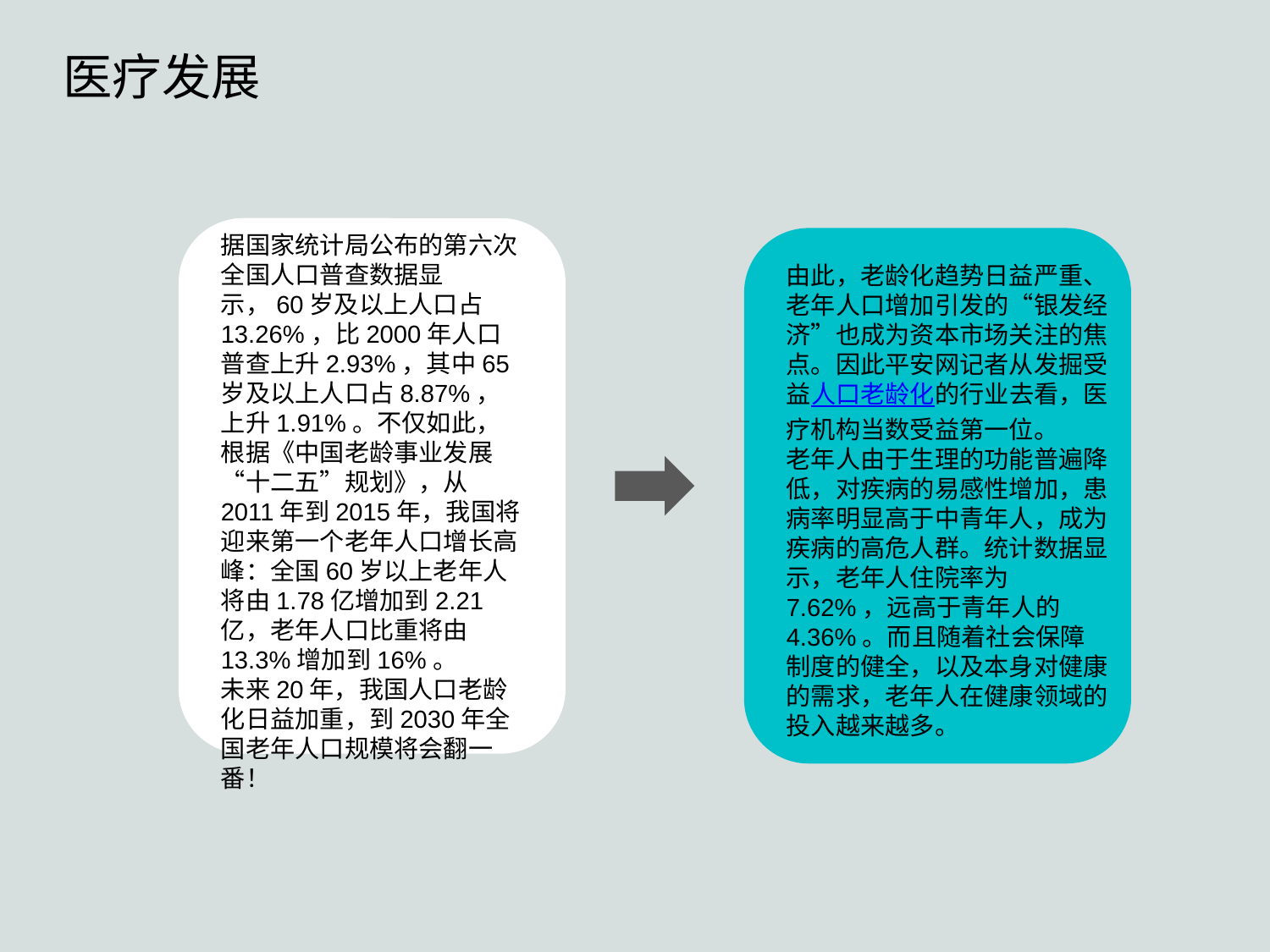

医疗发展

据国家统计局公布的第六次全国人口普查数据显示，60岁及以上人口占13.26%，比2000年人口普查上升2.93%，其中65岁及以上人口占8.87%，上升1.91%。不仅如此，根据《中国老龄事业发展“十二五”规划》，从2011年到2015年，我国将迎来第一个老年人口增长高峰：全国60岁以上老年人将由1.78亿增加到2.21亿，老年人口比重将由13.3%增加到16%。
未来20年，我国人口老龄化日益加重，到2030年全国老年人口规模将会翻一番！

由此，老龄化趋势日益严重、老年人口增加引发的“银发经济”也成为资本市场关注的焦点。因此平安网记者从发掘受益人口老龄化的行业去看，医疗机构当数受益第一位。
老年人由于生理的功能普遍降低，对疾病的易感性增加，患病率明显高于中青年人，成为疾病的高危人群。统计数据显示，老年人住院率为7.62%，远高于青年人的4.36%。而且随着社会保障制度的健全，以及本身对健康的需求，老年人在健康领域的投入越来越多。

点击添加文本
点击添加文本

点击添加文本
点击添加文本